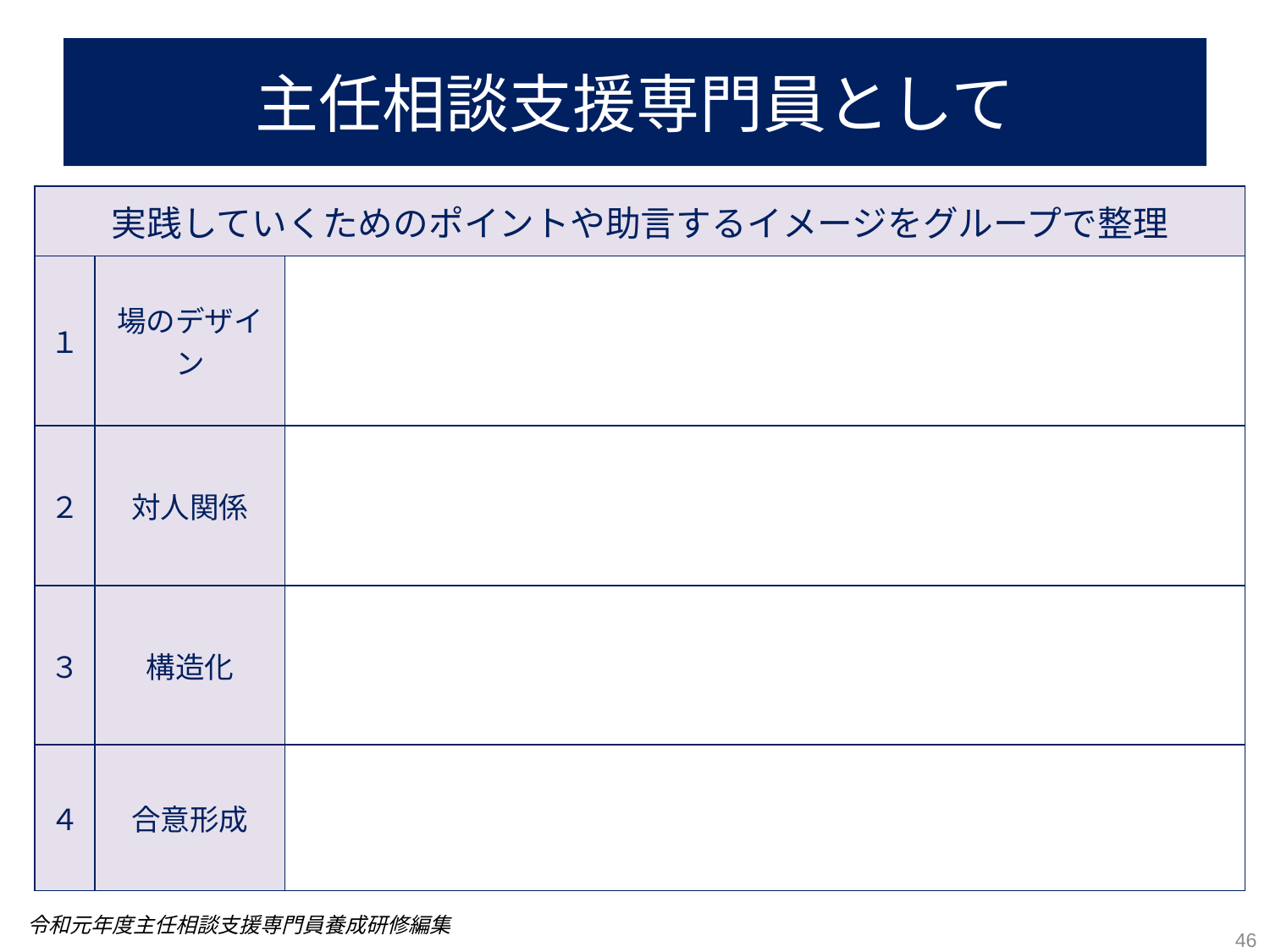

# 主任相談支援専門員として
| 実践していくためのポイントや助言するイメージをグループで整理 |  |  |
| --- | --- | --- |
| １ | 場のデザイン |  |
| ２ | 対人関係 |  |
| ３ | 構造化 |  |
| ４ | 合意形成 |  |
令和元年度主任相談支援専門員養成研修編集
46